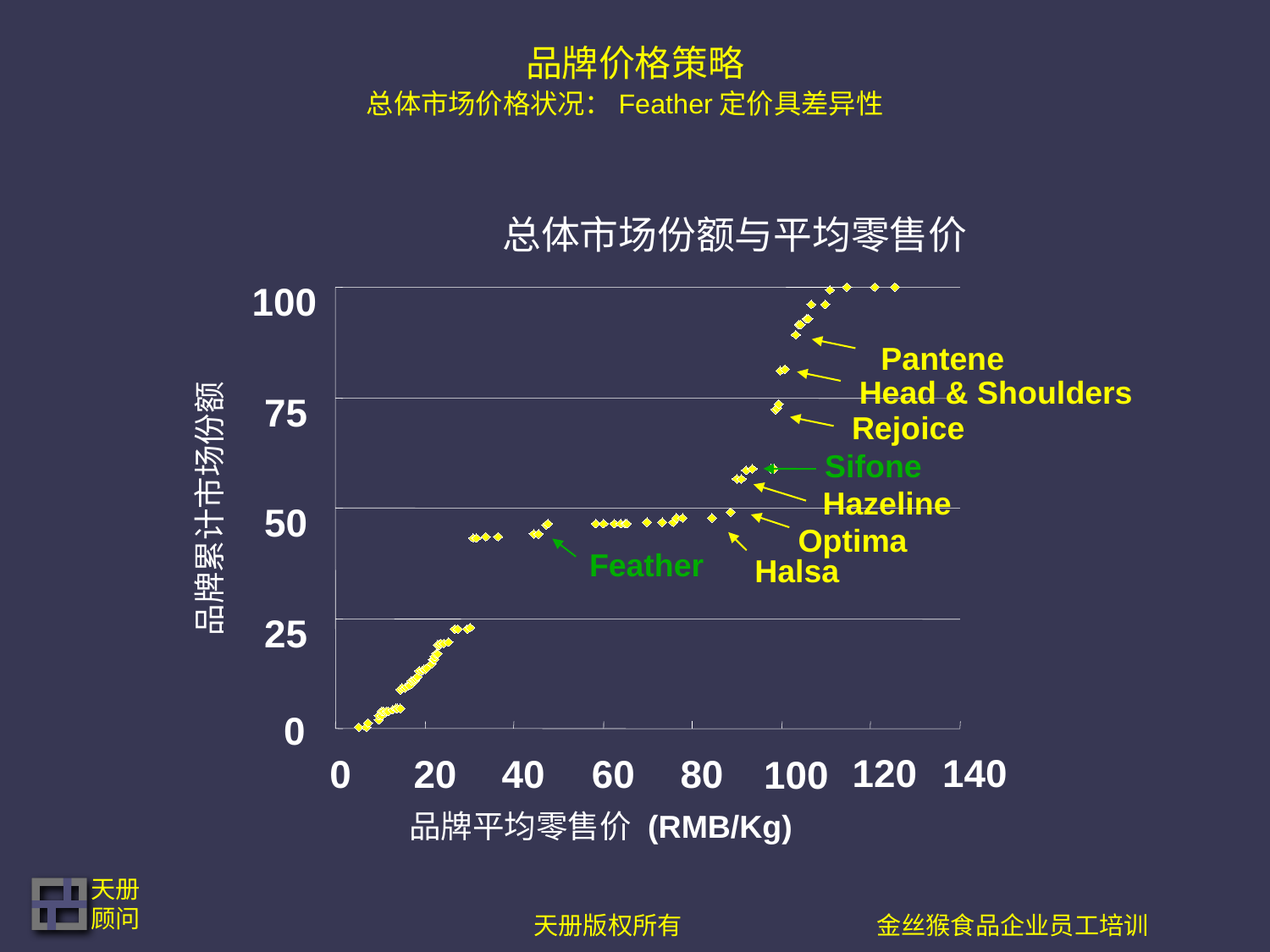

# 品牌价格策略 总体市场价格状况：Feather定价具差异性
总体市场份额与平均零售价
100

Pantene

Head & Shoulders

75

Rejoice

Sifone

Hazeline

品牌累计市场份额
50

Optima

Feather
Halsa
25

0

120
140
0
20
40
60
80
100
品牌平均零售价 (RMB/Kg)
36